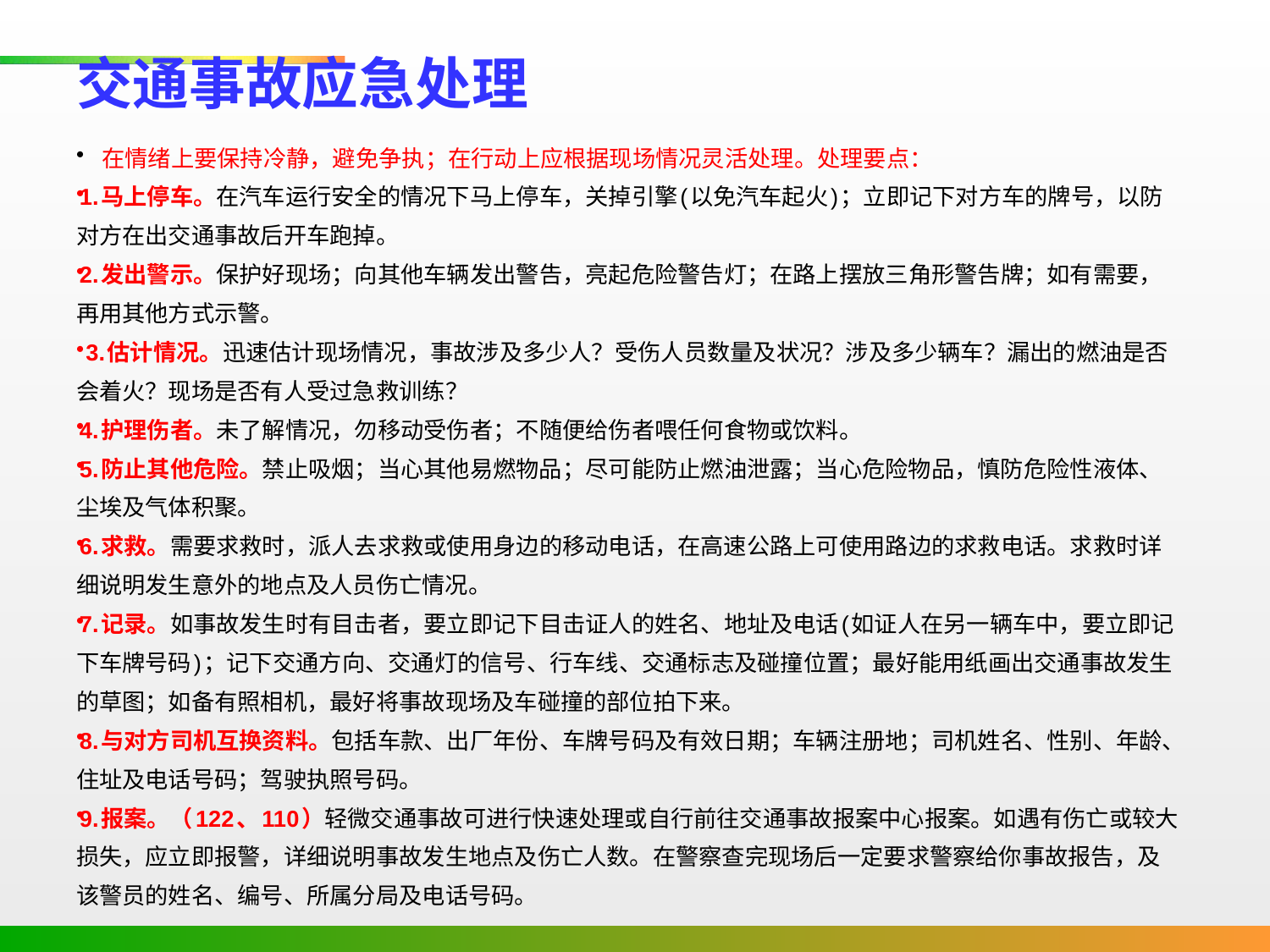

# 交通事故应急处理
    在情绪上要保持冷静，避免争执；在行动上应根据现场情况灵活处理。处理要点：
1.马上停车。在汽车运行安全的情况下马上停车，关掉引擎(以免汽车起火)；立即记下对方车的牌号，以防对方在出交通事故后开车跑掉。
2.发出警示。保护好现场；向其他车辆发出警告，亮起危险警告灯；在路上摆放三角形警告牌；如有需要，再用其他方式示警。
 3.估计情况。迅速估计现场情况，事故涉及多少人？受伤人员数量及状况？涉及多少辆车？漏出的燃油是否会着火？现场是否有人受过急救训练？
4.护理伤者。未了解情况，勿移动受伤者；不随便给伤者喂任何食物或饮料。
5.防止其他危险。禁止吸烟；当心其他易燃物品；尽可能防止燃油泄露；当心危险物品，慎防危险性液体、尘埃及气体积聚。
6.求救。需要求救时，派人去求救或使用身边的移动电话，在高速公路上可使用路边的求救电话。求救时详细说明发生意外的地点及人员伤亡情况。
7.记录。如事故发生时有目击者，要立即记下目击证人的姓名、地址及电话(如证人在另一辆车中，要立即记下车牌号码)；记下交通方向、交通灯的信号、行车线、交通标志及碰撞位置；最好能用纸画出交通事故发生的草图；如备有照相机，最好将事故现场及车碰撞的部位拍下来。
8.与对方司机互换资料。包括车款、出厂年份、车牌号码及有效日期；车辆注册地；司机姓名、性别、年龄、住址及电话号码；驾驶执照号码。
9.报案。（122、110）轻微交通事故可进行快速处理或自行前往交通事故报案中心报案。如遇有伤亡或较大损失，应立即报警，详细说明事故发生地点及伤亡人数。在警察查完现场后一定要求警察给你事故报告，及该警员的姓名、编号、所属分局及电话号码。